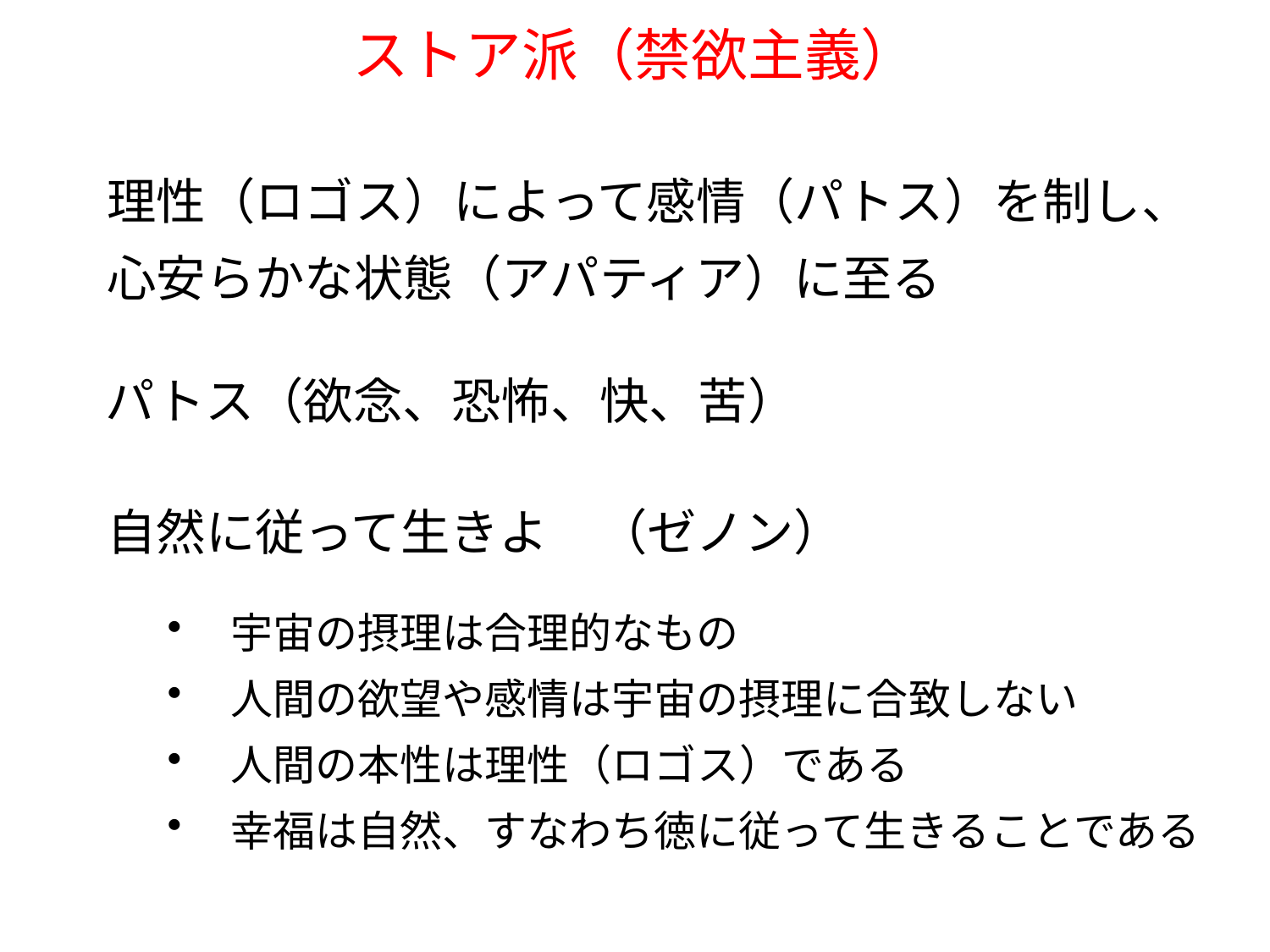

# ストア派（禁欲主義）
理性（ロゴス）によって感情（パトス）を制し、心安らかな状態（アパティア）に至る
パトス（欲念、恐怖、快、苦）
自然に従って生きよ　（ゼノン）
宇宙の摂理は合理的なもの
人間の欲望や感情は宇宙の摂理に合致しない
人間の本性は理性（ロゴス）である
幸福は自然、すなわち徳に従って生きることである